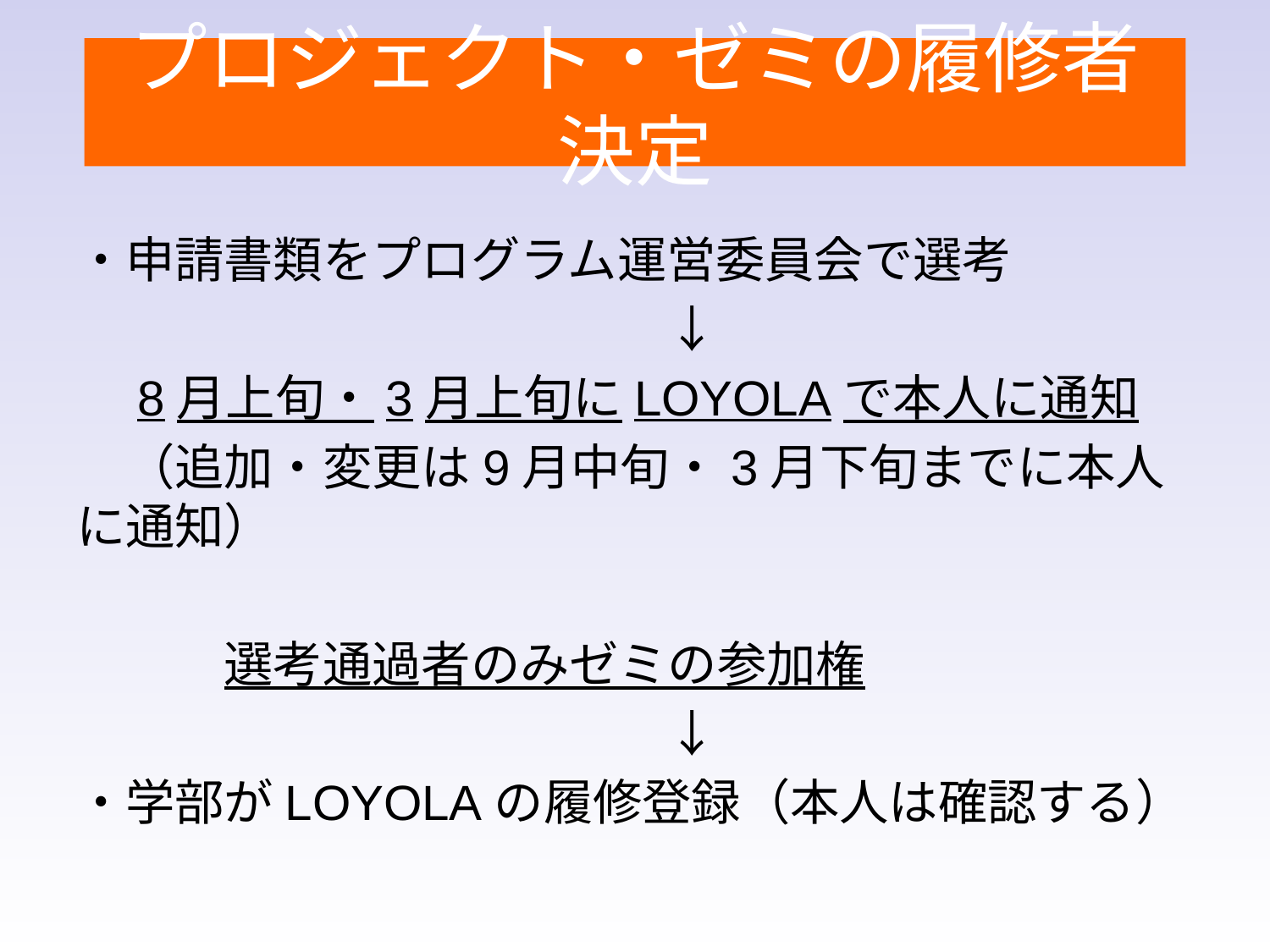

# プロジェクト・ゼミの履修者決定
・申請書類をプログラム運営委員会で選考
　　　　　　　　　　　　↓
　8月上旬・3月上旬にLOYOLAで本人に通知
　（追加・変更は9月中旬・3月下旬までに本人に通知）

　　　選考通過者のみゼミの参加権
　　　　　　　　　　　　↓
・学部がLOYOLAの履修登録（本人は確認する）